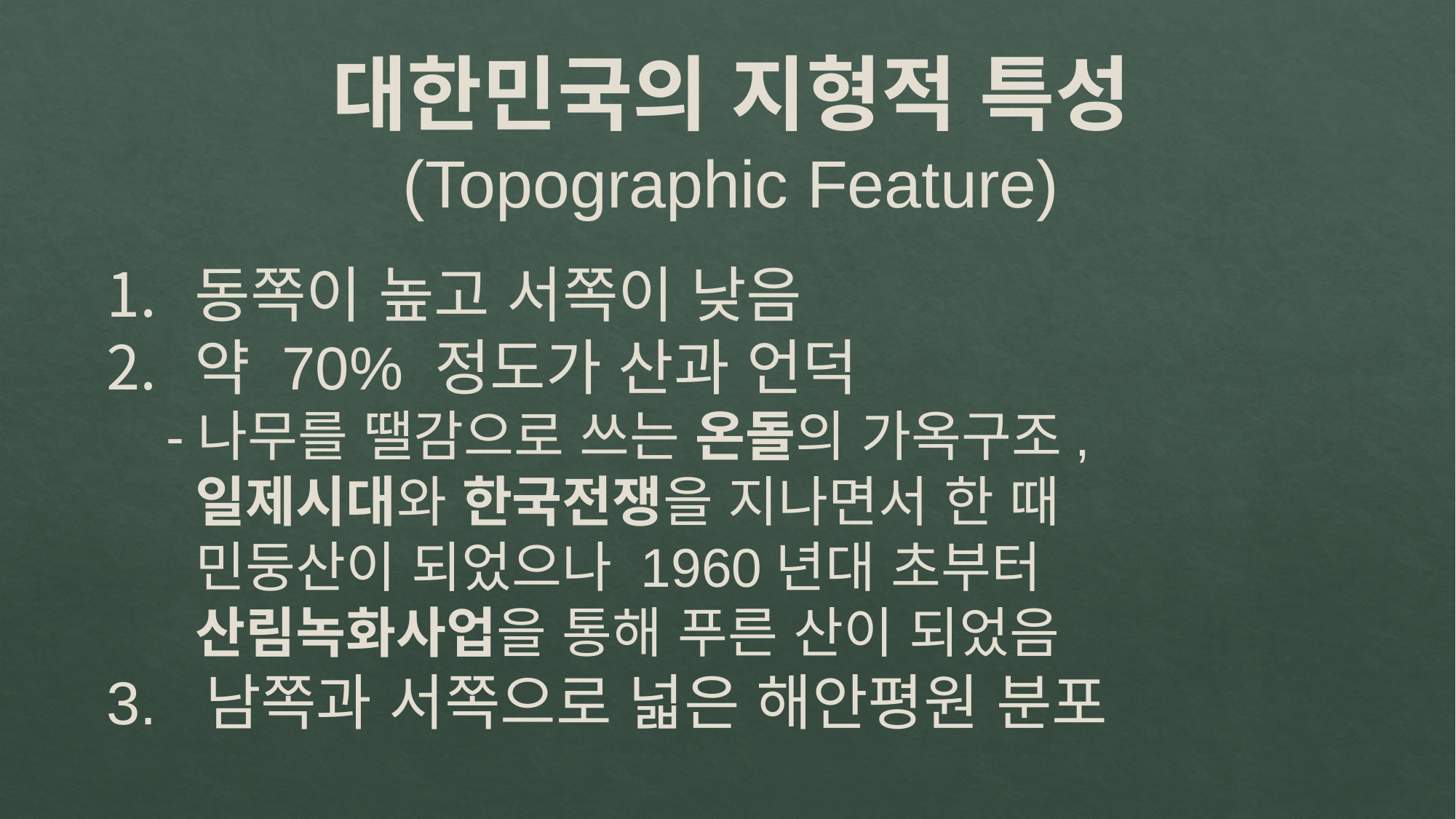

대한민국의 지형적 특성
(Topographic Feature)
동쪽이 높고 서쪽이 낮음
약 70% 정도가 산과 언덕
    -나무를 땔감으로 쓰는 온돌의 가옥구조,
     일제시대와 한국전쟁을 지나면서 한 때
     민둥산이 되었으나 1960년대 초부터
     산림녹화사업을 통해 푸른 산이 되었음
3.  남쪽과 서쪽으로 넓은 해안평원 분포